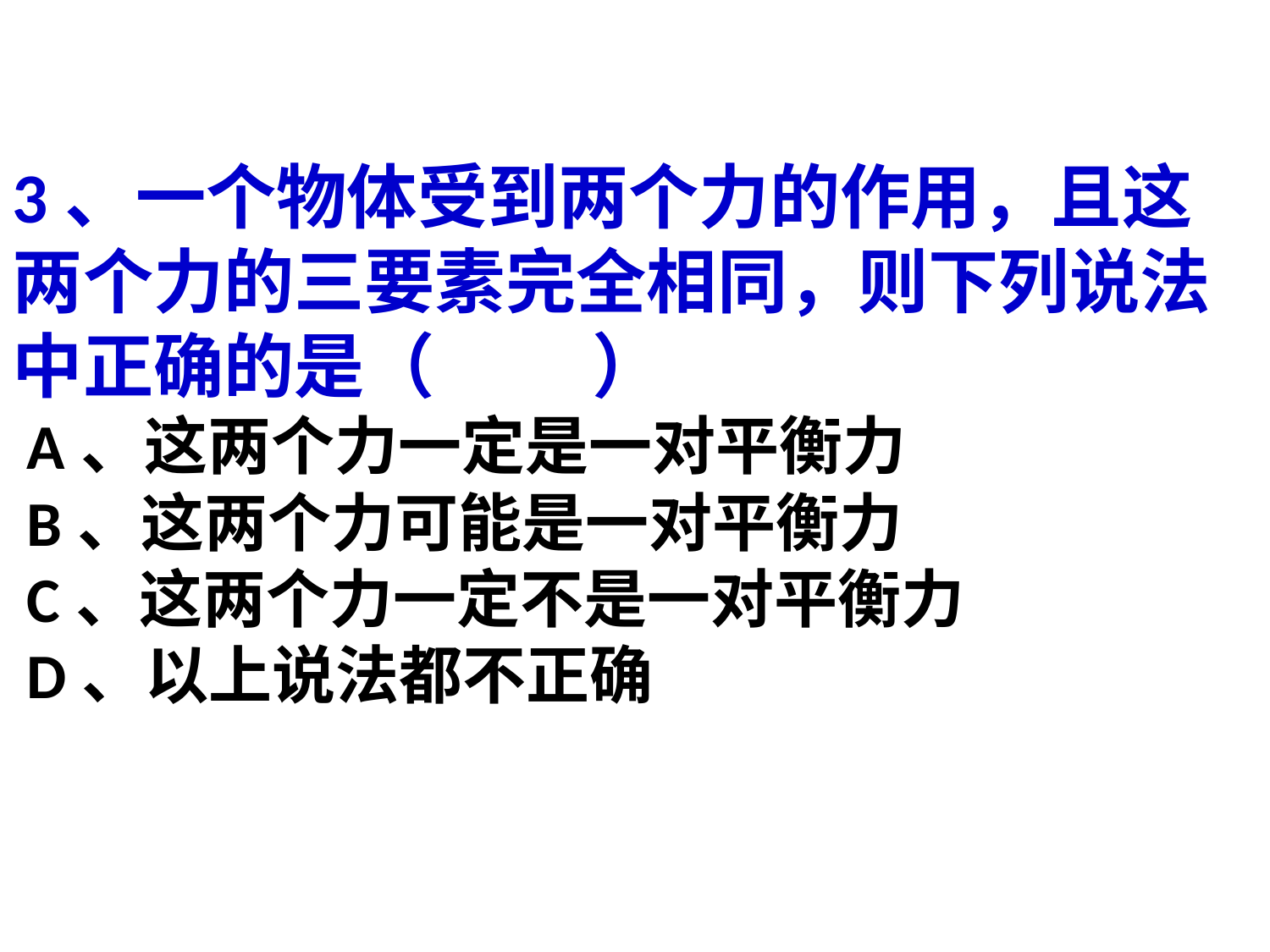

3、一个物体受到两个力的作用，且这两个力的三要素完全相同，则下列说法中正确的是（ 　　）
 A、这两个力一定是一对平衡力
 B、这两个力可能是一对平衡力
 C、这两个力一定不是一对平衡力
 D、以上说法都不正确